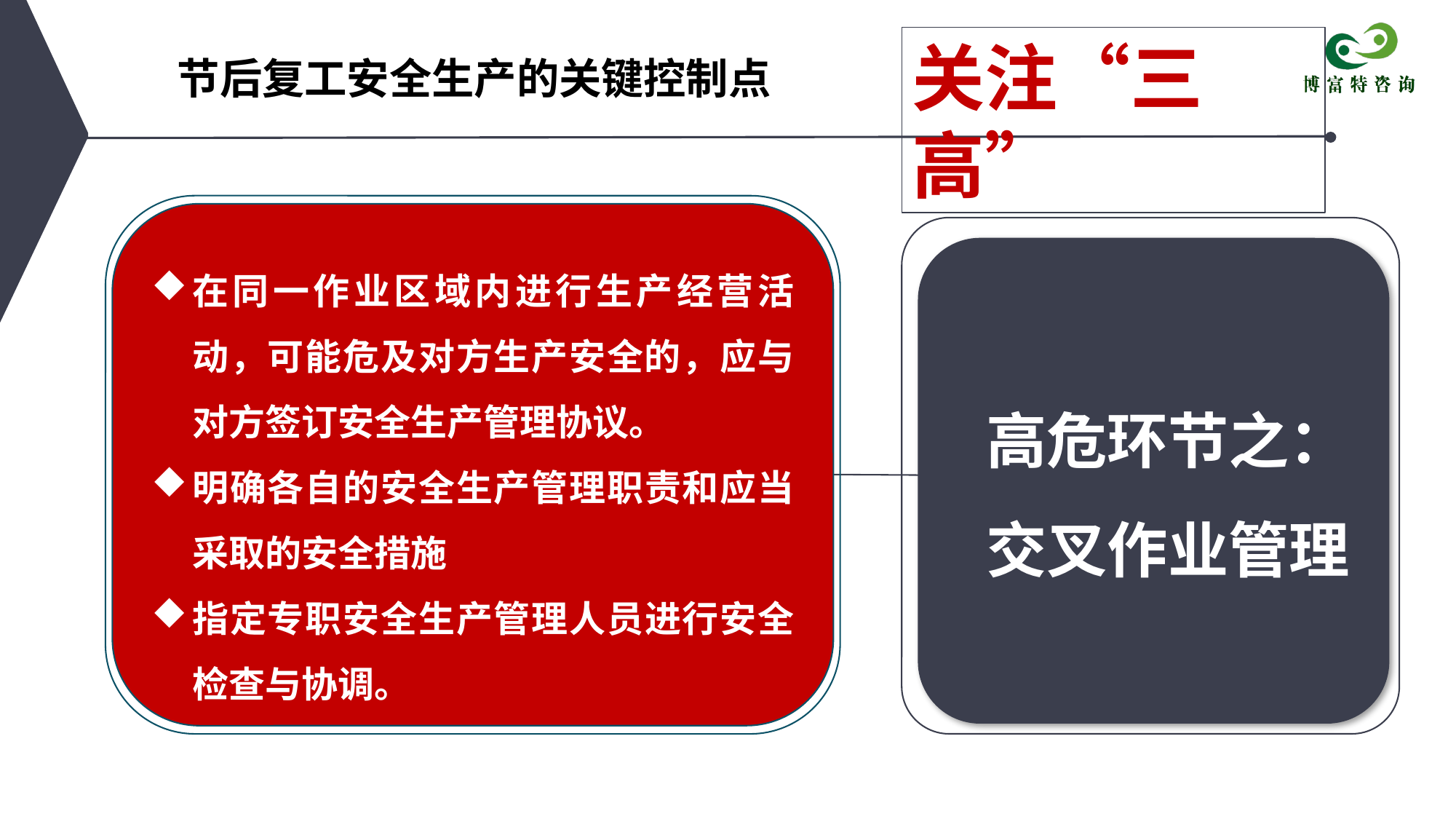

关注“三高”
节后复工安全生产的关键控制点

在同一作业区域内进行生产经营活动，可能危及对方生产安全的，应与对方签订安全生产管理协议。
明确各自的安全生产管理职责和应当采取的安全措施
指定专职安全生产管理人员进行安全检查与协调。
高危环节之：交叉作业管理